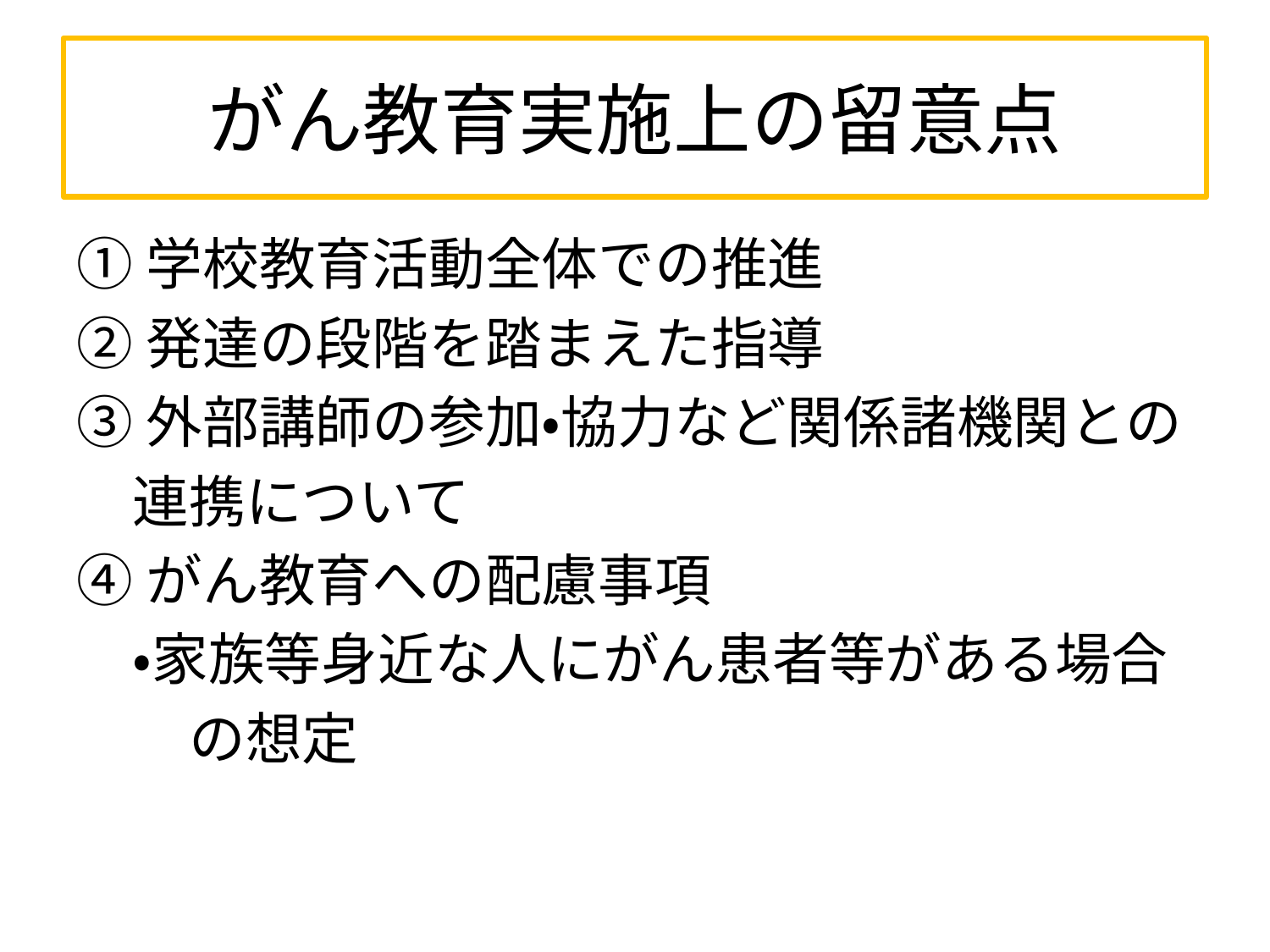

# がん教育実施上の留意点
①学校教育活動全体での推進
②発達の段階を踏まえた指導
③外部講師の参加・協力など関係諸機関との
　連携について
④がん教育への配慮事項
　・家族等身近な人にがん患者等がある場合
　　の想定